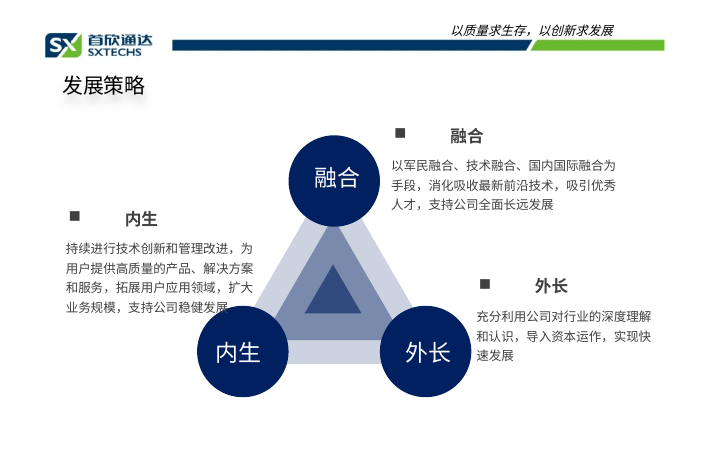

以质量求生存，以创新求发展
发展策略
融合
以军民融合、技术融合、国内国际融合为手段，消化吸收最新前沿技术，吸引优秀人才，支持公司全面长远发展

融合

外长
内生
内生
持续进行技术创新和管理改进，为用户提供高质量的产品、解决方案和服务，拓展用户应用领域，扩大业务规模，支持公司稳健发展
外长
充分利用公司对行业的深度理解和认识，导入资本运作，实现快速发展